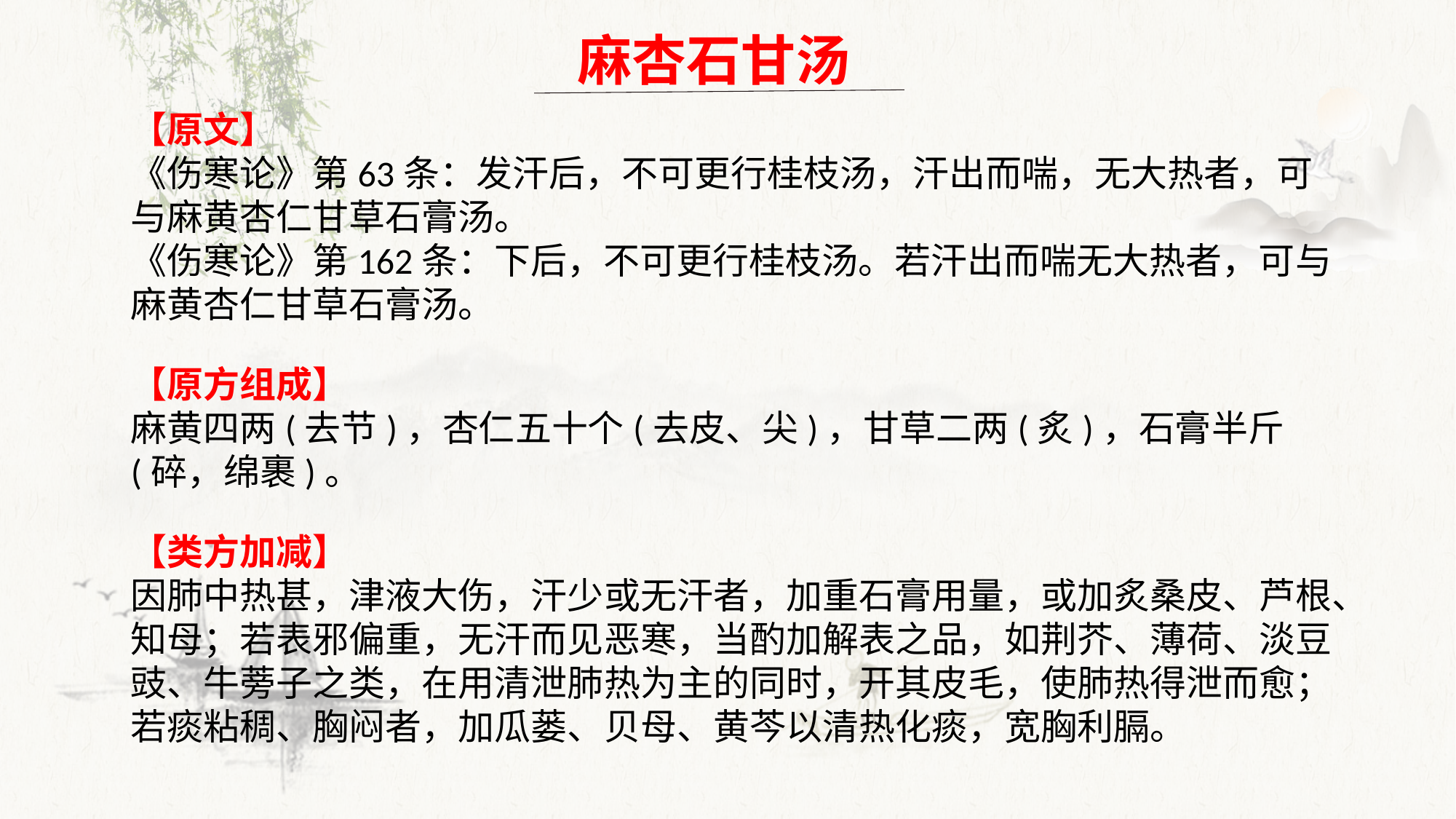

麻杏石甘汤
【原文】
《伤寒论》第63条：发汗后，不可更行桂枝汤，汗出而喘，无大热者，可与麻黄杏仁甘草石膏汤。
《伤寒论》第162条：下后，不可更行桂枝汤。若汗出而喘无大热者，可与麻黄杏仁甘草石膏汤。

【原方组成】
麻黄四两(去节)，杏仁五十个(去皮、尖)，甘草二两(炙)，石膏半斤(碎，绵裹)。

【类方加减】
因肺中热甚，津液大伤，汗少或无汗者，加重石膏用量，或加炙桑皮、芦根、知母；若表邪偏重，无汗而见恶寒，当酌加解表之品，如荆芥、薄荷、淡豆豉、牛蒡子之类，在用清泄肺热为主的同时，开其皮毛，使肺热得泄而愈；若痰粘稠、胸闷者，加瓜蒌、贝母、黄芩以清热化痰，宽胸利膈。